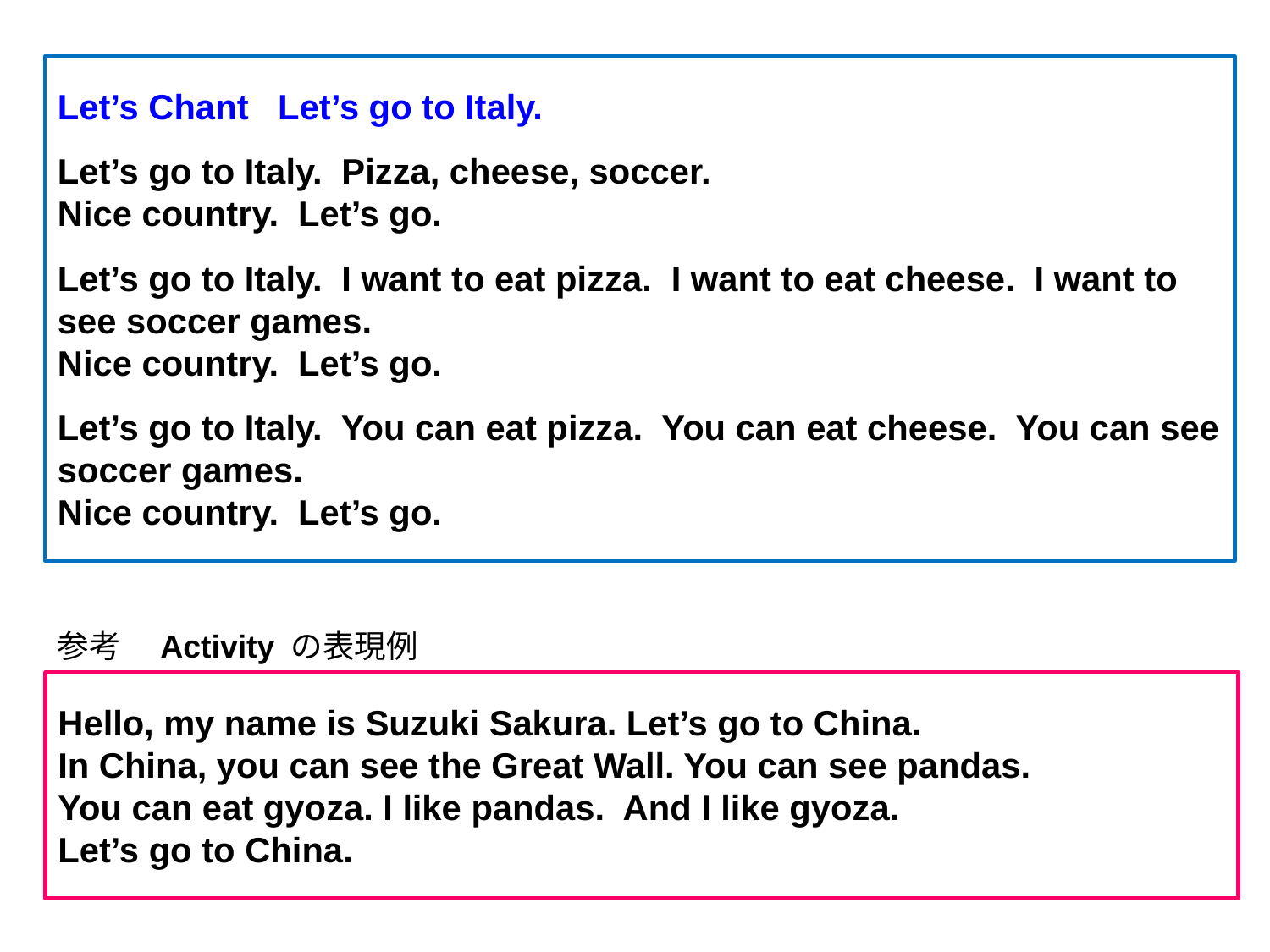

Let’s Chant   Let’s go to Italy.

Let’s go to Italy.  Pizza, cheese, soccer.
Nice country.  Let’s go.

Let’s go to Italy.  I want to eat pizza.  I want to eat cheese.  I want to see soccer games.
Nice country.  Let’s go.

Let’s go to Italy.  You can eat pizza.  You can eat cheese.  You can see soccer games.
Nice country.  Let’s go.

参考　Activity の表現例

Hello, my name is Suzuki Sakura. Let’s go to China.
In China, you can see the Great Wall. You can see pandas.
You can eat gyoza. I like pandas.  And I like gyoza.
Let’s go to China.